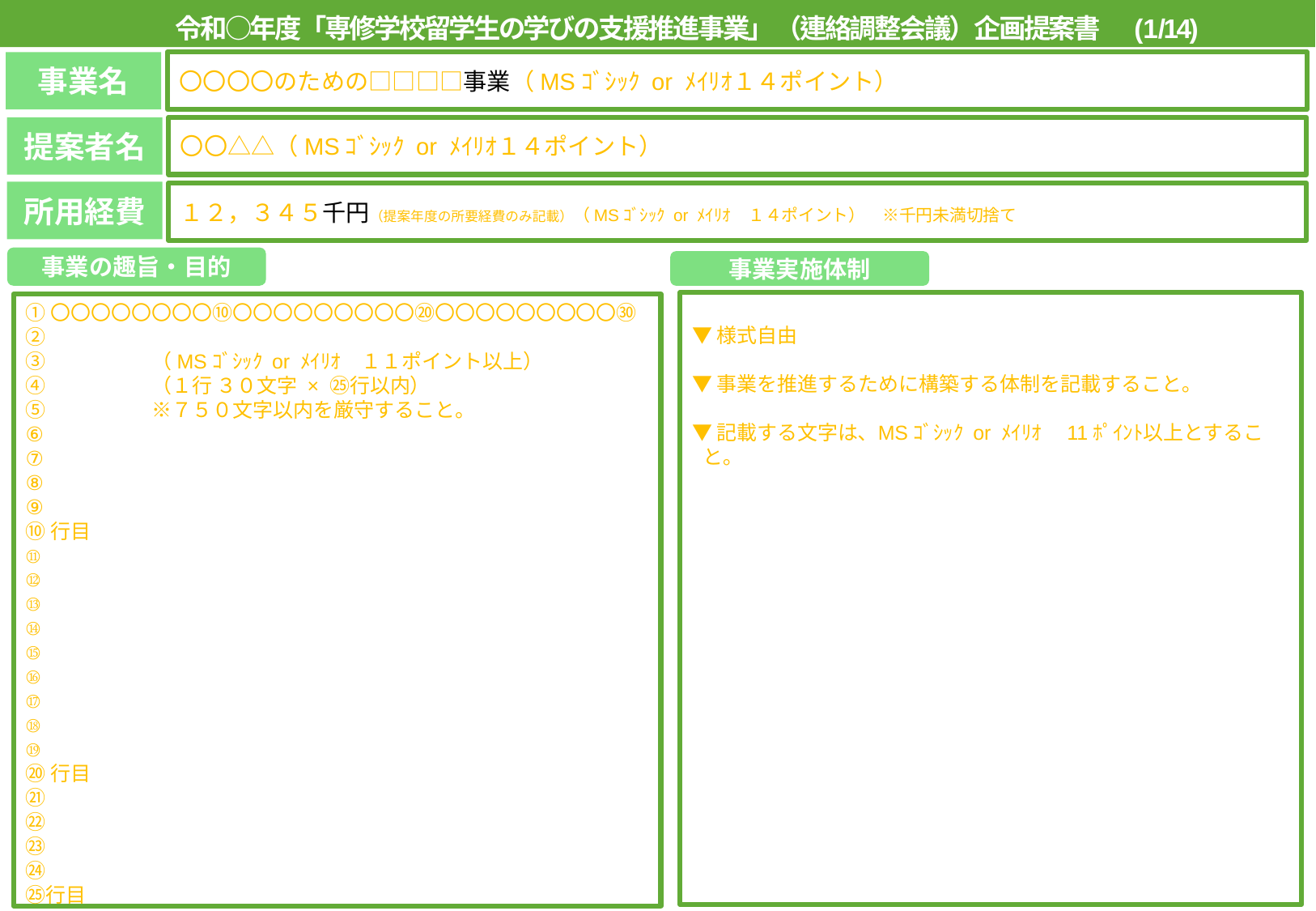

令和○年度「専修学校留学生の学びの支援推進事業」（連絡調整会議）企画提案書　(1/14)
※「当該ページ／全体ページ数」を記載すること（以下同じ）
　（当該ページ数は自動的に入力されます。
　全体ページは置換機能で変換すれば一括で変更できます）
【様式１－２】
事業名
〇〇〇〇のための□□□□事業（MSｺﾞｼｯｸ or ﾒｲﾘｵ１４ポイント）
提案者名
〇〇△△（MSｺﾞｼｯｸ or ﾒｲﾘｵ１４ポイント）
所用経費
１２，３４５千円（提案年度の所要経費のみ記載）（MSｺﾞｼｯｸ or ﾒｲﾘｵ　１４ポイント）　※千円未満切捨て
事業の趣旨・目的
事業実施体制

▼様式自由

▼事業を推進するために構築する体制を記載すること｡

▼記載する文字は､ MSｺﾞｼｯｸ or ﾒｲﾘｵ　11ﾎﾟｲﾝﾄ以上とすること｡

①〇〇〇〇〇〇〇〇⑩〇〇〇〇〇〇〇〇〇⑳〇〇〇〇〇〇〇〇〇㉚
②
③　　　　　（MSｺﾞｼｯｸ or ﾒｲﾘｵ　１１ポイント以上）
④　　　　　（１行 ３０文字 × ㉕行以内）
⑤　　　　　※７５０文字以内を厳守すること。
⑥
⑦
⑧
⑨
⑩行目
⑪
⑫
⑬
⑭
⑮
⑯
⑰
⑱
⑲
⑳行目
㉑
㉒
㉓
㉔
㉕行目